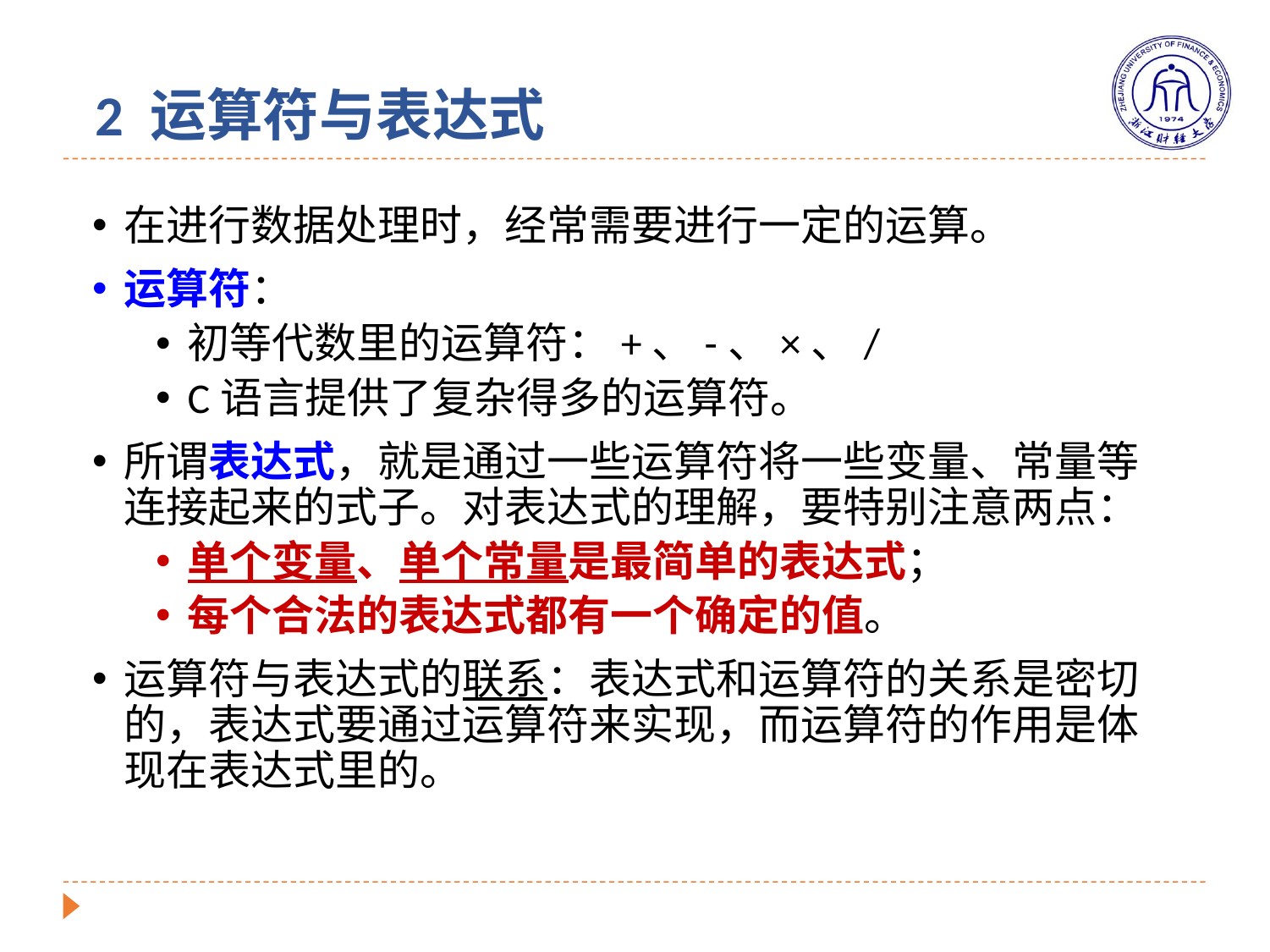

# 2 运算符与表达式
在进行数据处理时，经常需要进行一定的运算。
运算符：
初等代数里的运算符：+、-、×、/
C语言提供了复杂得多的运算符。
所谓表达式，就是通过一些运算符将一些变量、常量等连接起来的式子。对表达式的理解，要特别注意两点：
单个变量、单个常量是最简单的表达式；
每个合法的表达式都有一个确定的值。
运算符与表达式的联系：表达式和运算符的关系是密切的，表达式要通过运算符来实现，而运算符的作用是体现在表达式里的。